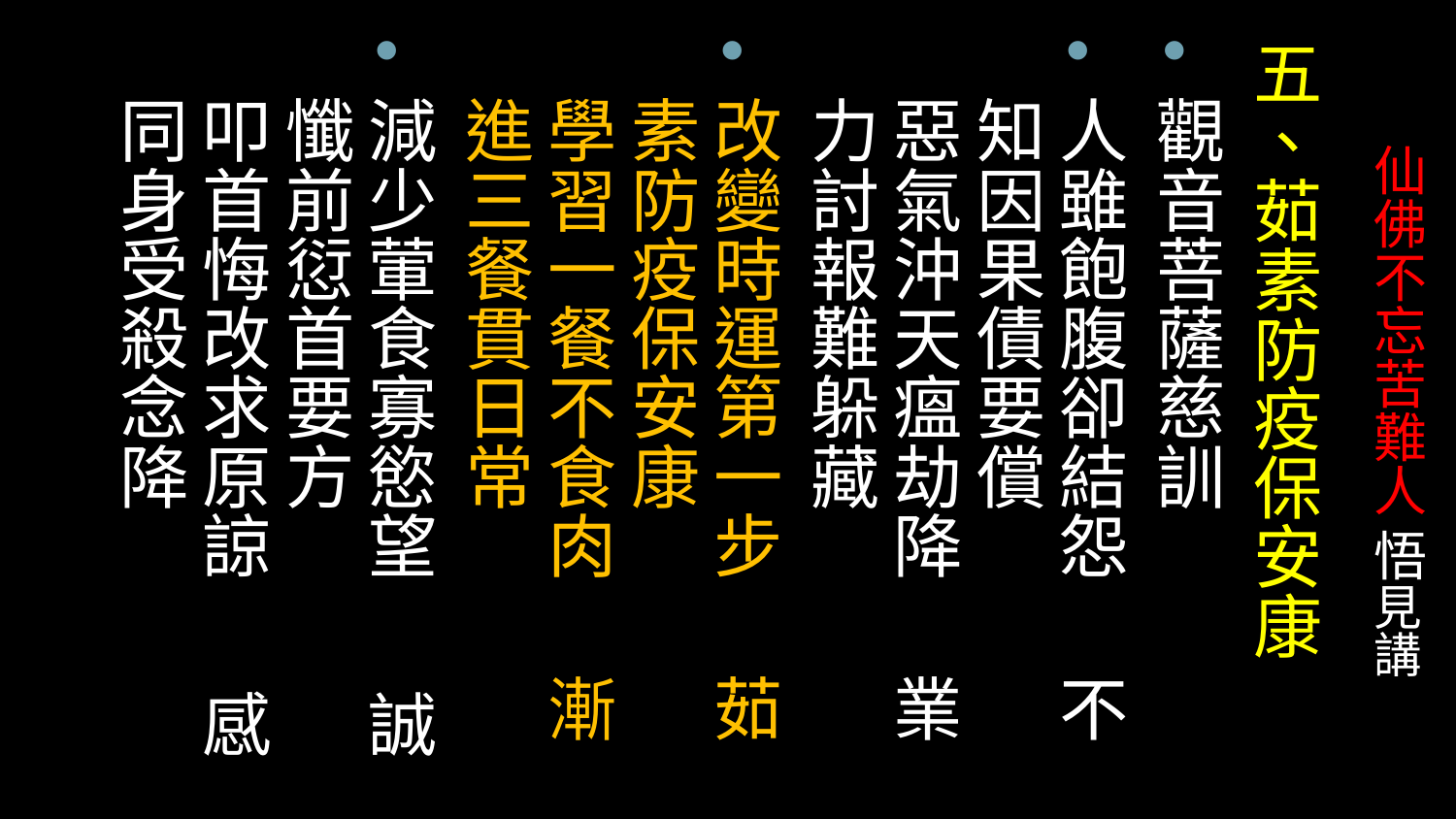

五、茹素防疫保安康
觀音菩薩慈訓
人雖飽腹卻結怨      不知因果債要償
惡氣沖天瘟劫降      業力討報難躲藏
改變時運第一步      茹素防疫保安康
學習一餐不食肉      漸進三餐貫日常
減少葷食寡慾望       誠懺前愆首要方
叩首悔改求原諒       感同身受殺念降

# 仙佛不忘苦難人 悟見講